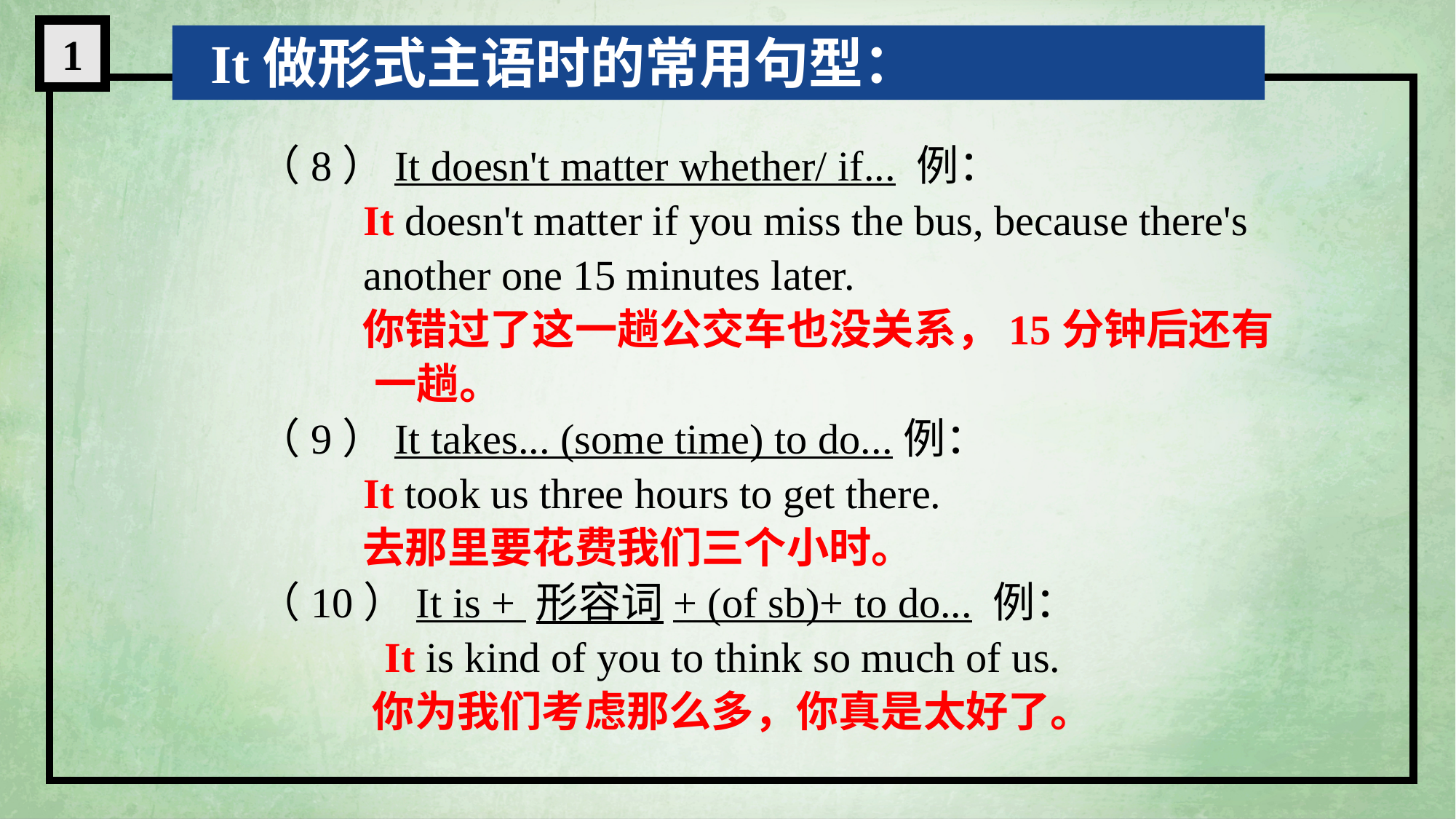

1
  It做形式主语时的常用句型：

（8）It doesn't matter whether/ if... 例：
          It doesn't matter if you miss the bus, because there's
          another one 15 minutes later.
          你错过了这一趟公交车也没关系，15分钟后还有
           一趟。
（9）It takes... (some time) to do...例：
          It took us three hours to get there.
          去那里要花费我们三个小时。
（10）It is + 形容词+ (of sb)+ to do... 例：
            It is kind of you to think so much of us.
           你为我们考虑那么多，你真是太好了。